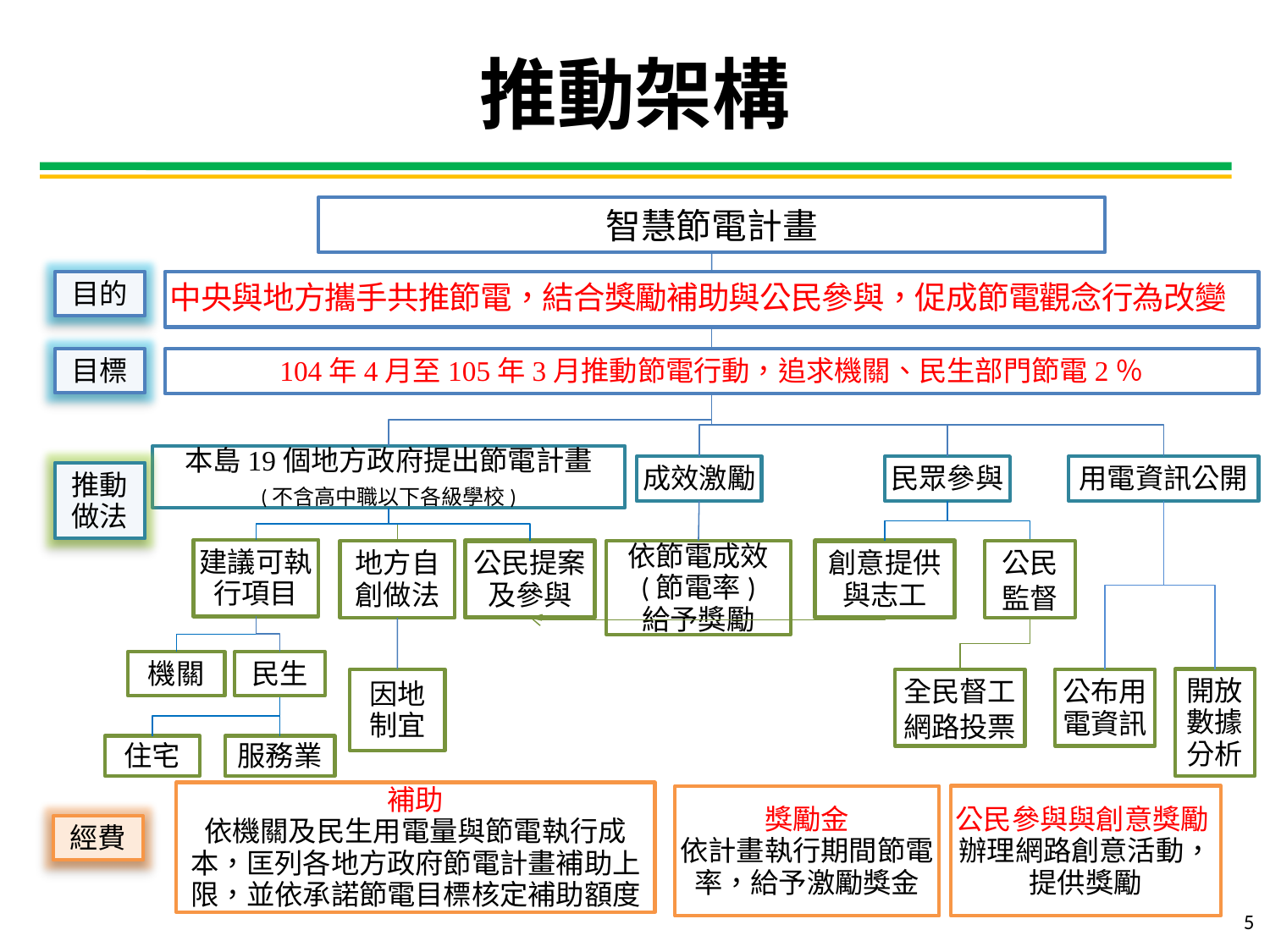

# 推動架構
智慧節電計畫
目的
中央與地方攜手共推節電，結合獎勵補助與公民參與，促成節電觀念行為改變
目標
104年4月至105年3月推動節電行動，追求機關、民生部門節電2％
本島19個地方政府提出節電計畫
(不含高中職以下各級學校)
成效激勵
民眾參與
用電資訊公開
推動做法
建議可執
行項目
依節電成效
(節電率)
給予獎勵
公民提案
及參與
創意提供與志工
公民監督
地方自
創做法
民生
機關
開放
數據
分析
因地
制宜
全民督工
網路投票
公布用
電資訊
住宅
服務業
補助
依機關及民生用電量與節電執行成本，匡列各地方政府節電計畫補助上限，並依承諾節電目標核定補助額度
公民參與與創意獎勵
辦理網路創意活動，提供獎勵
獎勵金
依計畫執行期間節電率，給予激勵獎金
經費
5